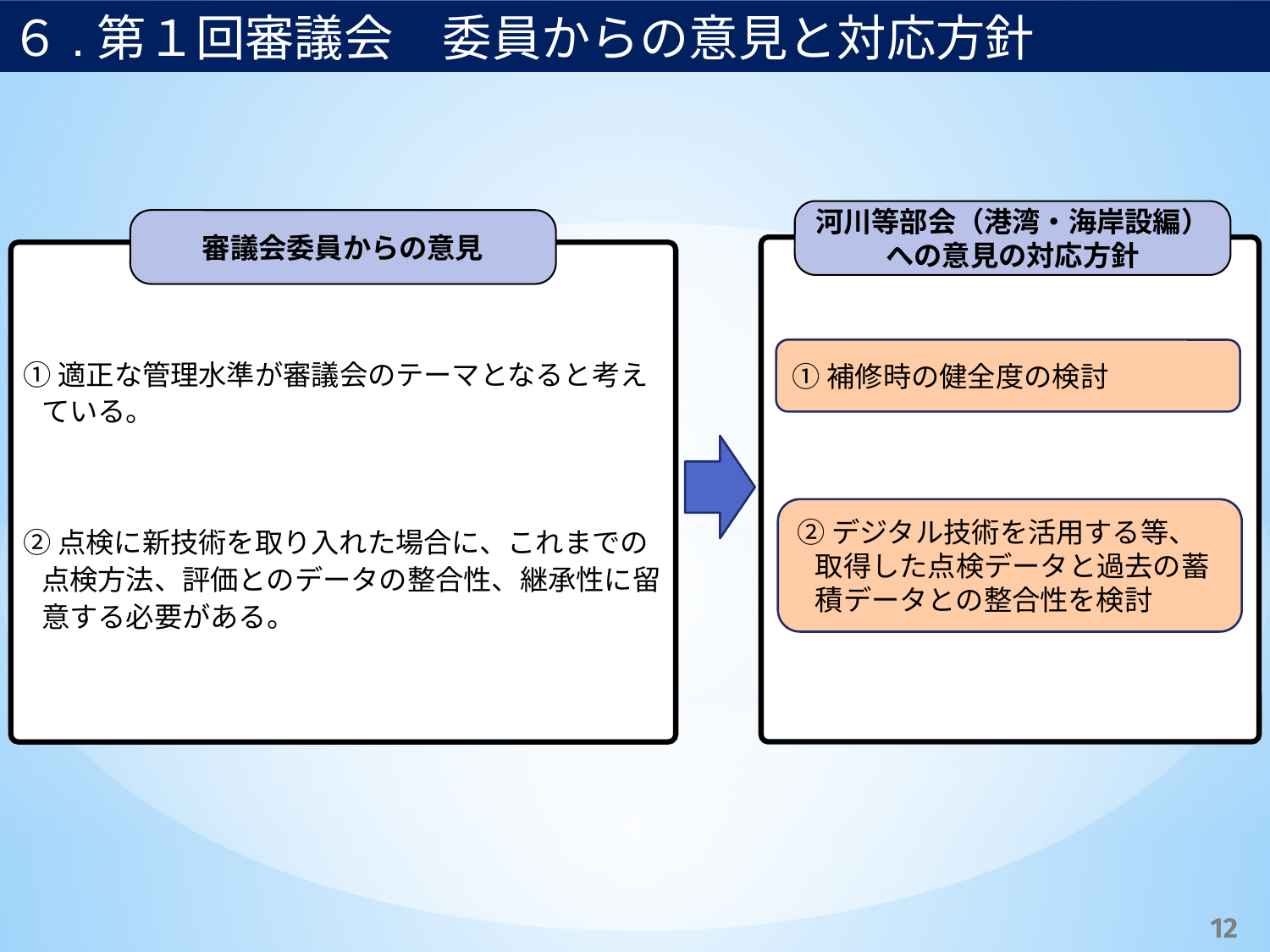

６.第１回審議会　委員からの意見と対応方針
河川等部会（港湾・海岸設編）
への意見の対応方針
審議会委員からの意見

①適正な管理水準が審議会のテーマとなると考えている。

②点検に新技術を取り入れた場合に、これまでの点検方法、評価とのデータの整合性、継承性に留意する必要がある。

①補修時の健全度の検討

②デジタル技術を活用する等、取得した点検データと過去の蓄積データとの整合性を検討
12